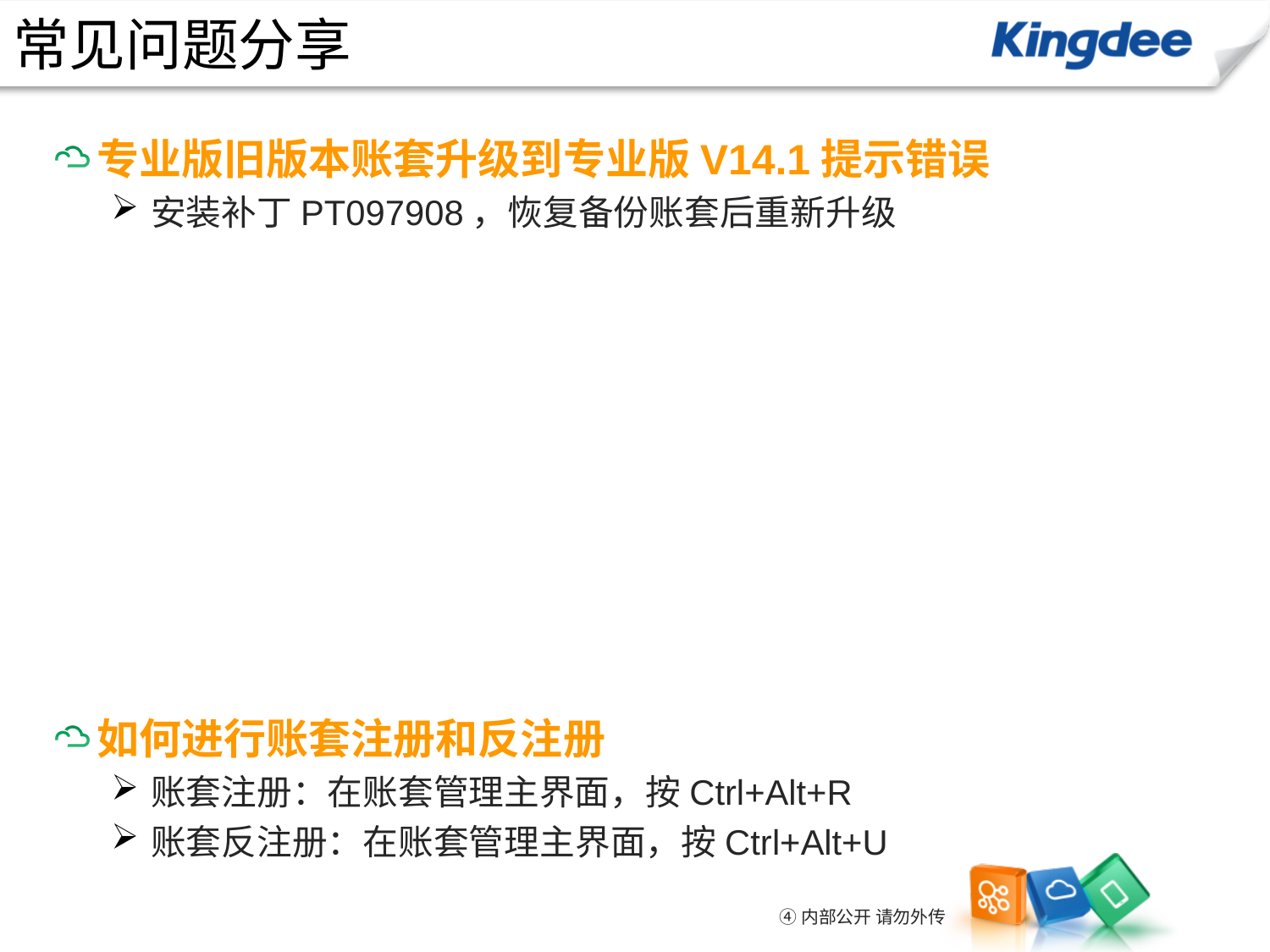

常见问题分享
专业版旧版本账套升级到专业版V14.1提示错误
安装补丁PT097908，恢复备份账套后重新升级

如何进行账套注册和反注册
账套注册：在账套管理主界面，按Ctrl+Alt+R
账套反注册：在账套管理主界面，按Ctrl+Alt+U